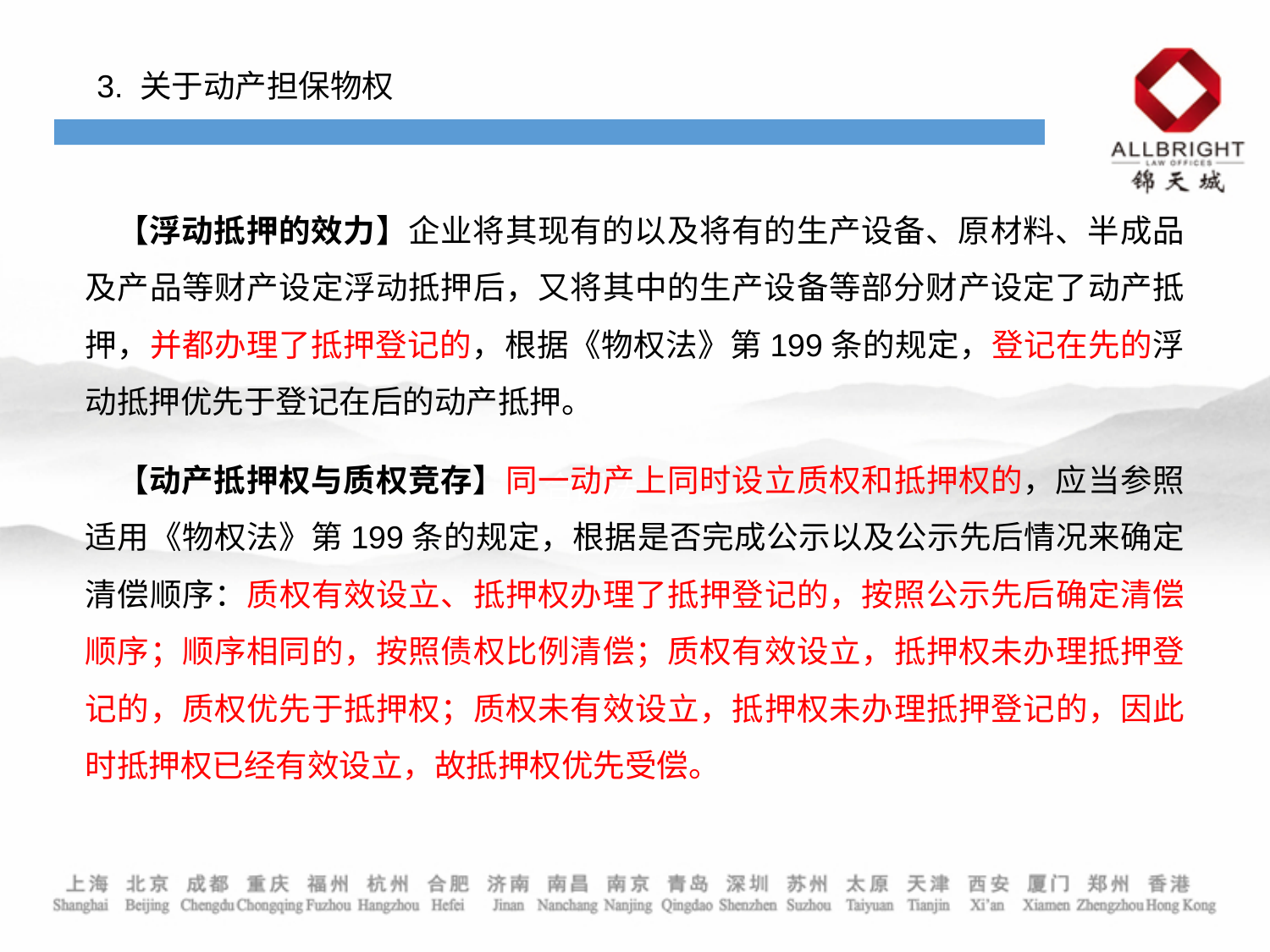

3. 关于动产担保物权

   【浮动抵押的效力】企业将其现有的以及将有的生产设备、原材料、半成品及产品等财产设定浮动抵押后，又将其中的生产设备等部分财产设定了动产抵押，并都办理了抵押登记的，根据《物权法》第199条的规定，登记在先的浮动抵押优先于登记在后的动产抵押。
   【动产抵押权与质权竞存】同一动产上同时设立质权和抵押权的，应当参照适用《物权法》第199条的规定，根据是否完成公示以及公示先后情况来确定清偿顺序：质权有效设立、抵押权办理了抵押登记的，按照公示先后确定清偿顺序；顺序相同的，按照债权比例清偿；质权有效设立，抵押权未办理抵押登记的，质权优先于抵押权；质权未有效设立，抵押权未办理抵押登记的，因此时抵押权已经有效设立，故抵押权优先受偿。
合同的变更
合同法